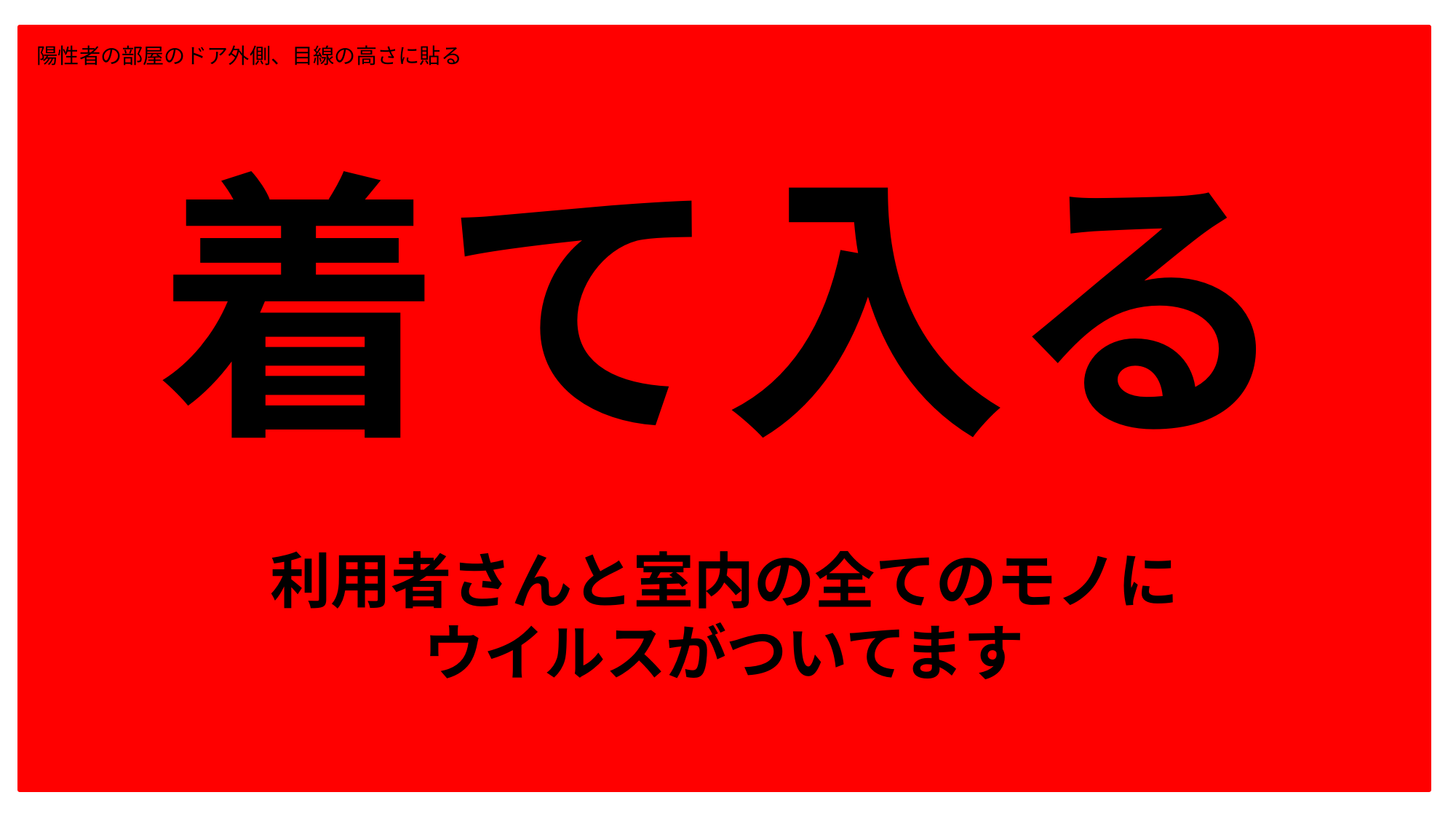

# 着て入る 利用者さんと室内の全てのモノに ウイルスがついてます
陽性者の部屋のドア外側、目線の高さに貼る